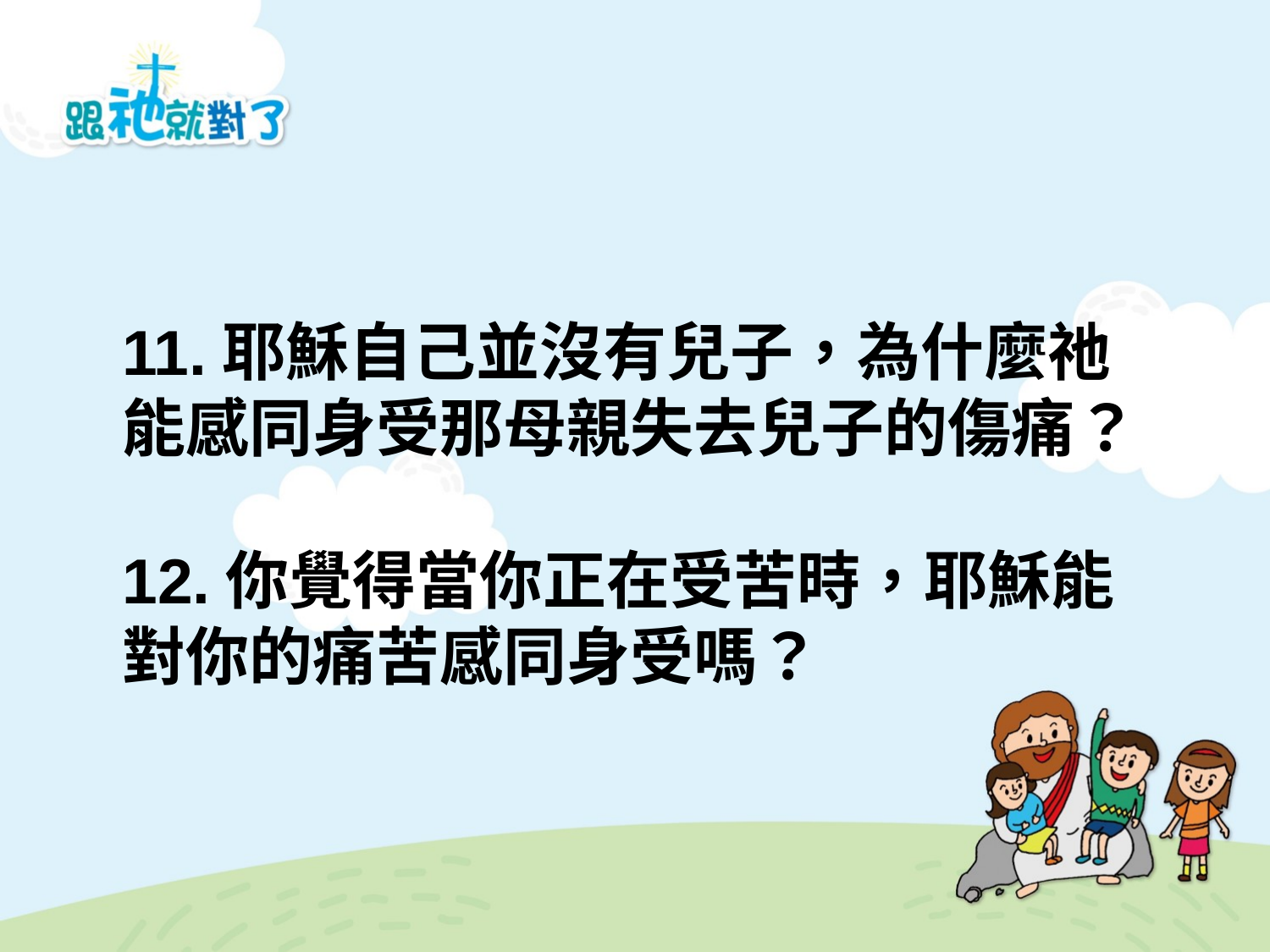

11.耶穌自己並沒有兒子，為什麼祂能感同身受那母親失去兒子的傷痛？

12.你覺得當你正在受苦時，耶穌能對你的痛苦感同身受嗎？